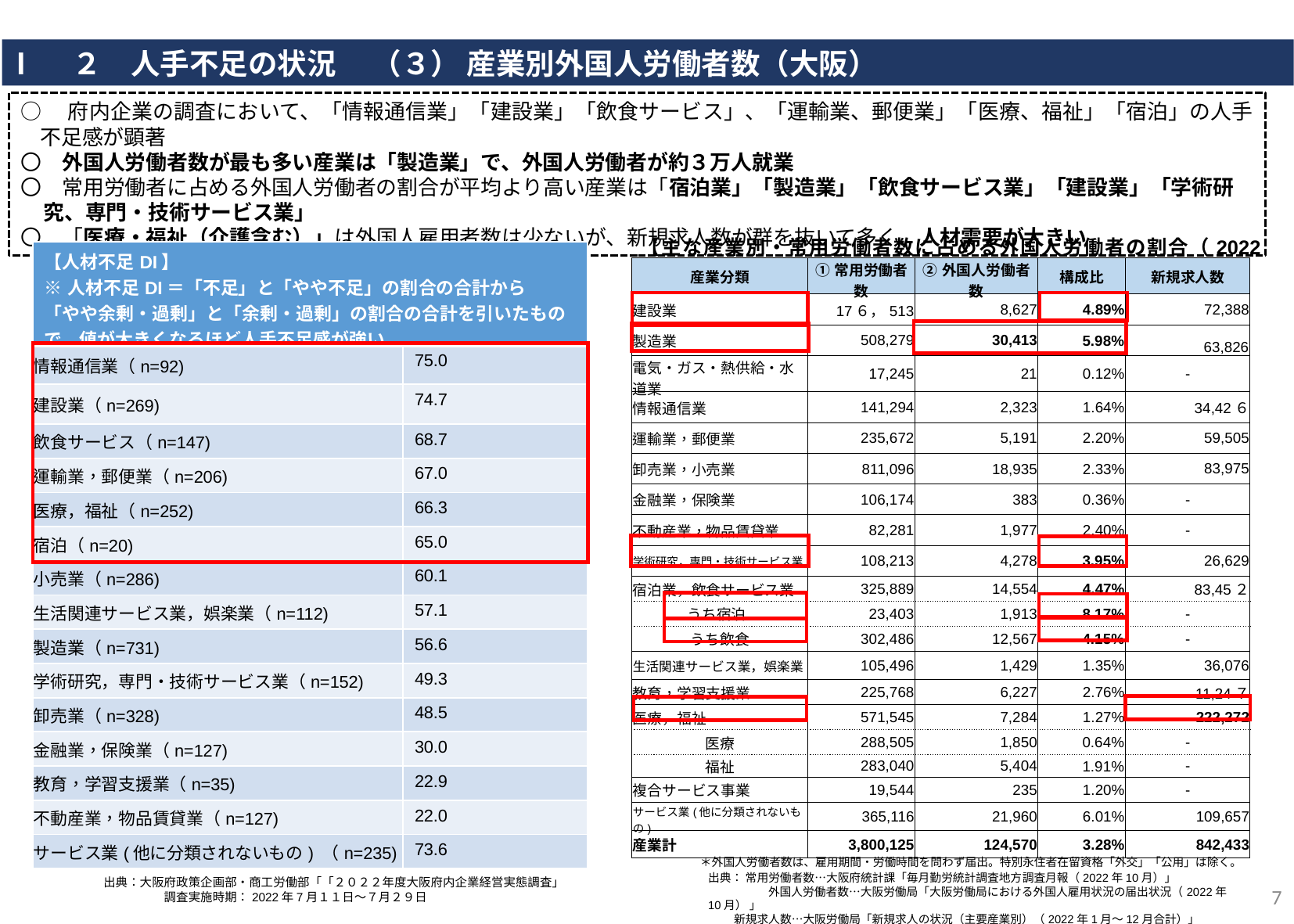

Ⅰ　２　人手不足の状況　 （３） 産業別外国人労働者数（大阪）
○　府内企業の調査において、「情報通信業」「建設業」「飲食サービス」、「運輸業、郵便業」「医療、福祉」「宿泊」の人手不足感が顕著
〇　外国人労働者数が最も多い産業は「製造業」で、外国人労働者が約３万人就業
〇　常用労働者に占める外国人労働者の割合が平均より高い産業は「宿泊業」「製造業」「飲食サービス業」「建設業」「学術研究、専門・技術サービス業」
〇　「医療・福祉（介護含む）」は外国人雇用者数は少ないが、新規求人数が群を抜いて多く、人材需要が大きい
【主な産業別・常用労働者数に占める外国人労働者の割合（2022年）】
| 【人材不足DI】 ※人材不足DI＝「不足」と「やや不足」の割合の合計から　「やや余剰・過剰」と「余剰・過剰」の割合の合計を引いたもので、値が大きくなるほど人手不足感が強い。 |  |
| --- | --- |
| 情報通信業（n=92) | 75.0 |
| 建設業（n=269) | 74.7 |
| 飲食サービス（n=147) | 68.7 |
| 運輸業，郵便業（n=206) | 67.0 |
| 医療，福祉（n=252) | 66.3 |
| 宿泊（n=20) | 65.0 |
| 小売業（n=286) | 60.1 |
| 生活関連サービス業，娯楽業（n=112) | 57.1 |
| 製造業（n=731) | 56.6 |
| 学術研究，専門・技術サービス業（n=152) | 49.3 |
| 卸売業（n=328) | 48.5 |
| 金融業，保険業（n=127) | 30.0 |
| 教育，学習支援業（n=35) | 22.9 |
| 不動産業，物品賃貸業（n=127) | 22.0 |
| サービス業(他に分類されないもの) （n=235) | 73.6 |
| 産業分類 | ①常用労働者数 | ②外国人労働者数 | 構成比 | 新規求人数 |
| --- | --- | --- | --- | --- |
| 建設業 | 17６，513 | 8,627 | 4.89% | 72,388 |
| 製造業 | 508,279 | 30,413 | 5.98% | 63,826 |
| 電気・ガス・熱供給・水道業 | 17,245 | 21 | 0.12% | - |
| 情報通信業 | 141,294 | 2,323 | 1.64% | 34,42６ |
| 運輸業，郵便業 | 235,672 | 5,191 | 2.20% | 59,505 |
| 卸売業，小売業 | 811,096 | 18,935 | 2.33% | 83,975 |
| 金融業，保険業 | 106,174 | 383 | 0.36% | - |
| 不動産業，物品賃貸業 | 82,281 | 1,977 | 2.40% | - |
| 学術研究，専門・技術サービス業 | 108,213 | 4,278 | 3.95% | 26,629 |
| 宿泊業，飲食サービス業 | 325,889 | 14,554 | 4.47% | 83,45２ |
| うち宿泊 | 23,403 | 1,913 | 8.17% | - |
| うち飲食 | 302,486 | 12,567 | 4.15% | - |
| 生活関連サービス業，娯楽業 | 105,496 | 1,429 | 1.35% | 36,076 |
| 教育，学習支援業 | 225,768 | 6,227 | 2.76% | 11,24７ |
| 医療，福祉 | 571,545 | 7,284 | 1.27% | 222,272 |
| 医療 | 288,505 | 1,850 | 0.64% | - |
| 福祉 | 283,040 | 5,404 | 1.91% | - |
| 複合サービス事業 | 19,544 | 235 | 1.20% | - |
| サービス業(他に分類されないもの) | 365,116 | 21,960 | 6.01% | 109,657 |
| 産業計 | 3,800,125 | 124,570 | 3.28% | 842,433 |

＊外国人労働者数は、雇用期間・労働時間を問わず届出。特別永住者在留資格「外交」「公用」は除く。
出典： 常用労働者数…大阪府統計課「毎月勤労統計調査地方調査月報（2022年10月）」
　　　　　 外国人労働者数…大阪労働局「大阪労働局における外国人雇用状況の届出状況（2022年10月） 」
         新規求人数…大阪労働局「新規求人の状況（主要産業別）（2022年1月～12月合計）」
出典：大阪府政策企画部・商工労働部「「２０２２年度大阪府内企業経営実態調査」
　　　　　調査実施時期：2022年7月１１日～７月２９日
7